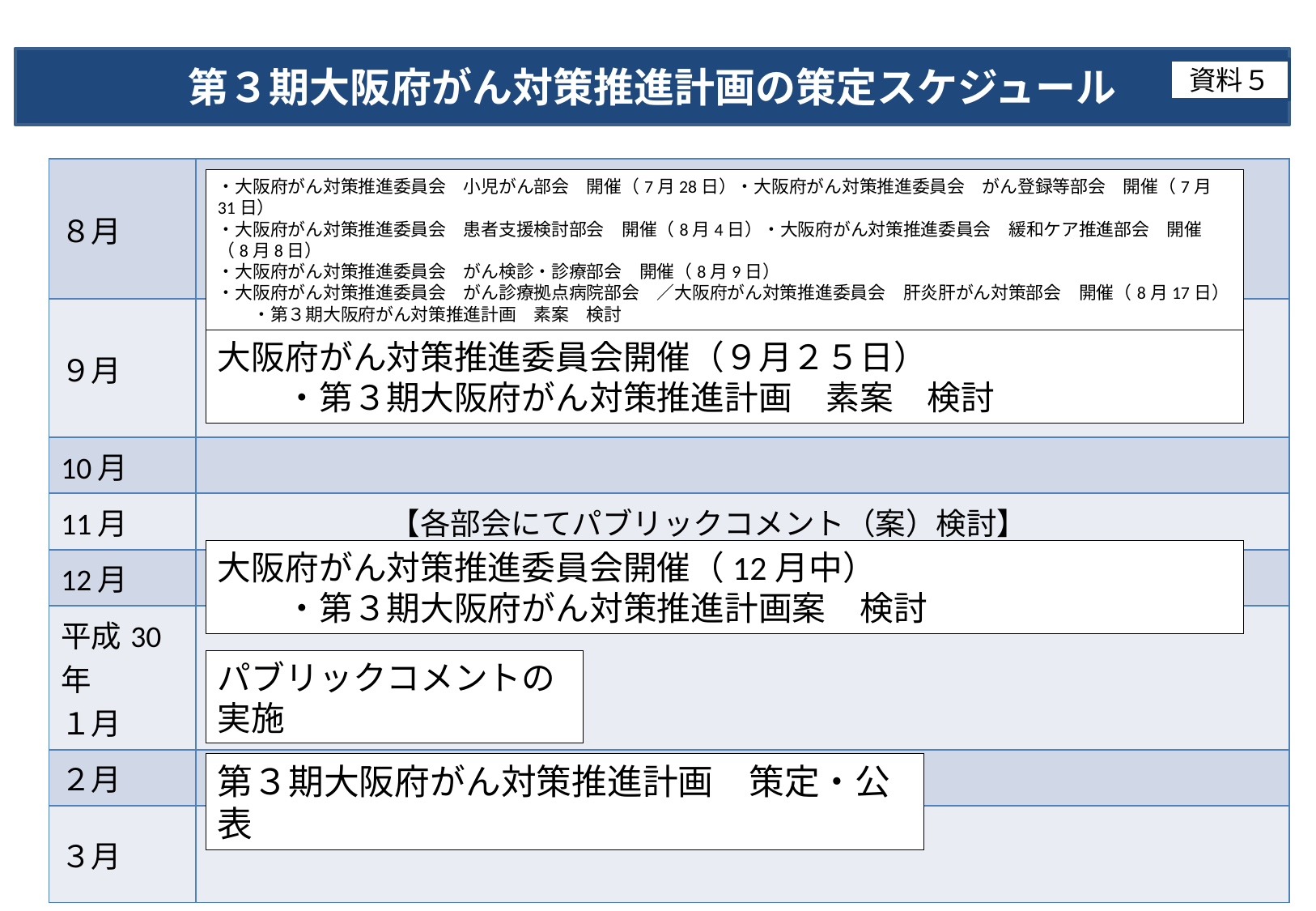

第３期大阪府がん対策推進計画の策定スケジュール
資料５
| ８月 |  |
| --- | --- |
| ９月 |  |
| 10月 |  |
| 11月 | 【各部会にてパブリックコメント（案）検討】 |
| 12月 |  |
| 平成30年 １月 |  |
| ２月 |  |
| ３月 |  |
・大阪府がん対策推進委員会　小児がん部会　開催（7月28日）・大阪府がん対策推進委員会　がん登録等部会　開催（7月31日）
・大阪府がん対策推進委員会　患者支援検討部会　開催（8月4日）・大阪府がん対策推進委員会　緩和ケア推進部会　開催（8月8日）
・大阪府がん対策推進委員会　がん検診・診療部会　開催（8月9日）
・大阪府がん対策推進委員会　がん診療拠点病院部会　／大阪府がん対策推進委員会　肝炎肝がん対策部会　開催（8月17日）
　　・第３期大阪府がん対策推進計画　素案　検討
大阪府がん対策推進委員会開催（９月２５日）
　　・第３期大阪府がん対策推進計画　素案　検討
大阪府がん対策推進委員会開催（12月中）
　　・第３期大阪府がん対策推進計画案　検討
パブリックコメントの実施
第３期大阪府がん対策推進計画　策定・公表